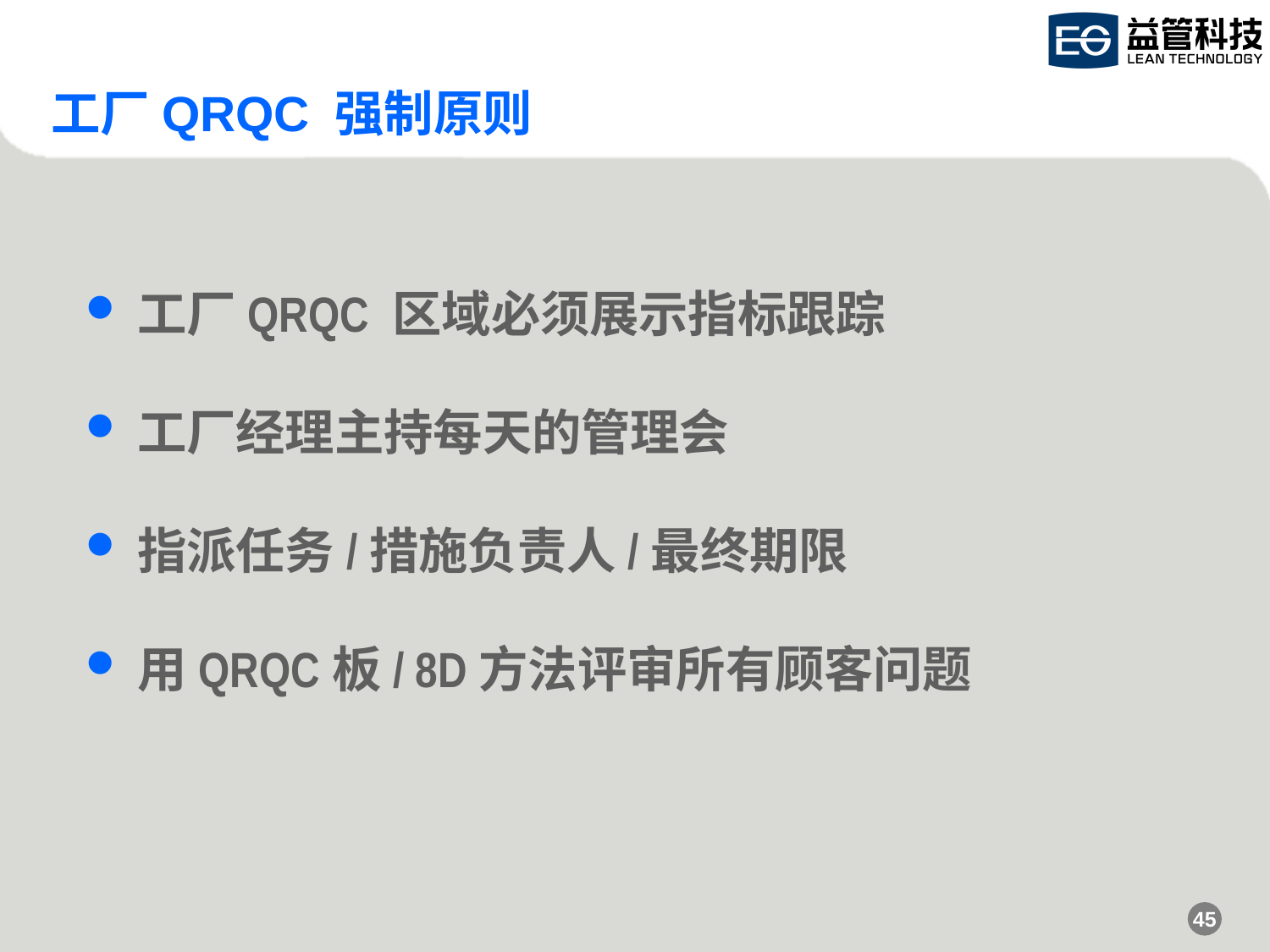

# 工厂QRQC 强制原则
工厂QRQC 区域必须展示指标跟踪

工厂经理主持每天的管理会

指派任务/措施负责人/最终期限

用QRQC板/ 8D方法评审所有顾客问题